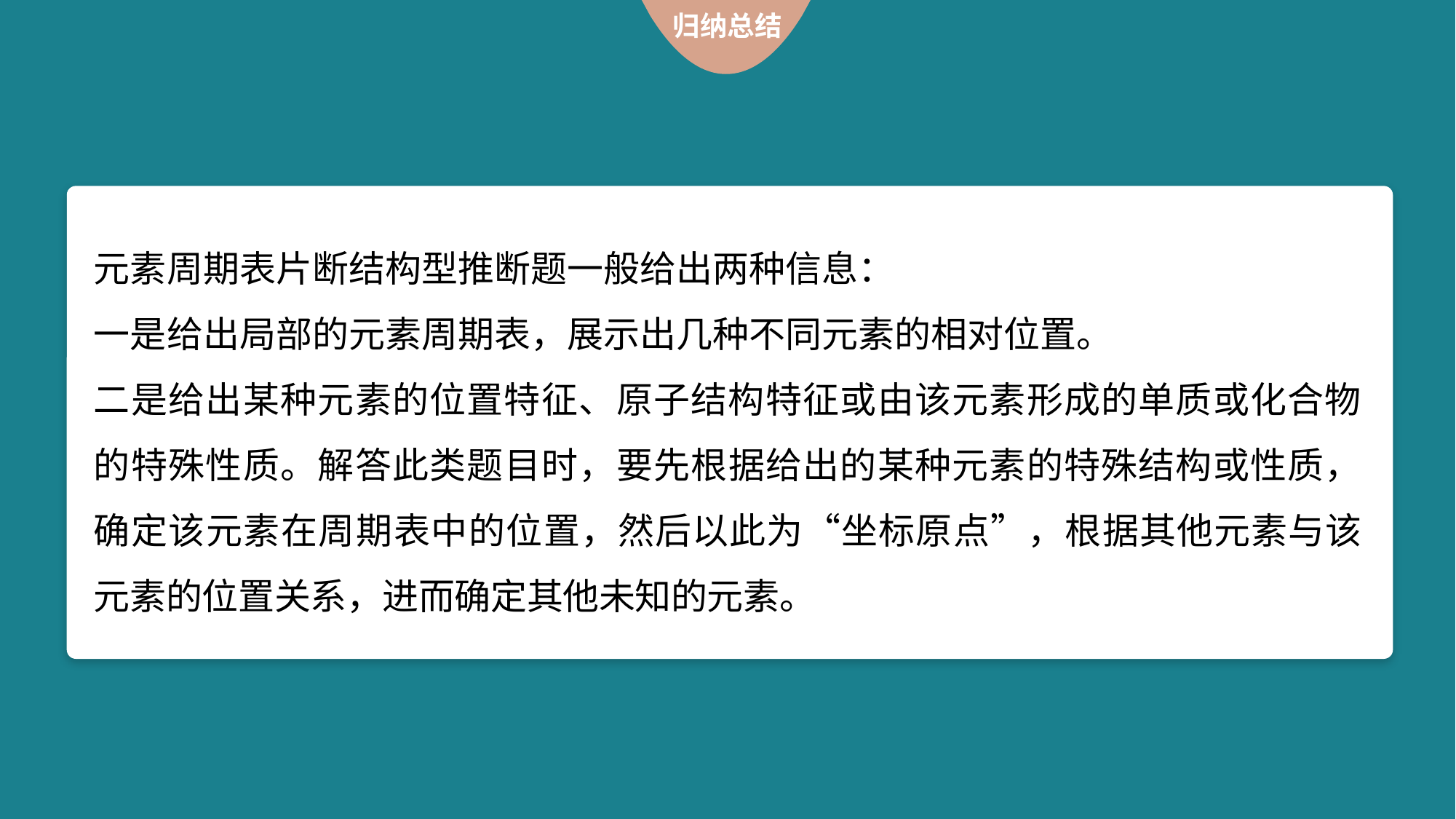

归纳总结

元素周期表片断结构型推断题一般给出两种信息：
一是给出局部的元素周期表，展示出几种不同元素的相对位置。
二是给出某种元素的位置特征、原子结构特征或由该元素形成的单质或化合物的特殊性质。解答此类题目时，要先根据给出的某种元素的特殊结构或性质，确定该元素在周期表中的位置，然后以此为“坐标原点”，根据其他元素与该元素的位置关系，进而确定其他未知的元素。